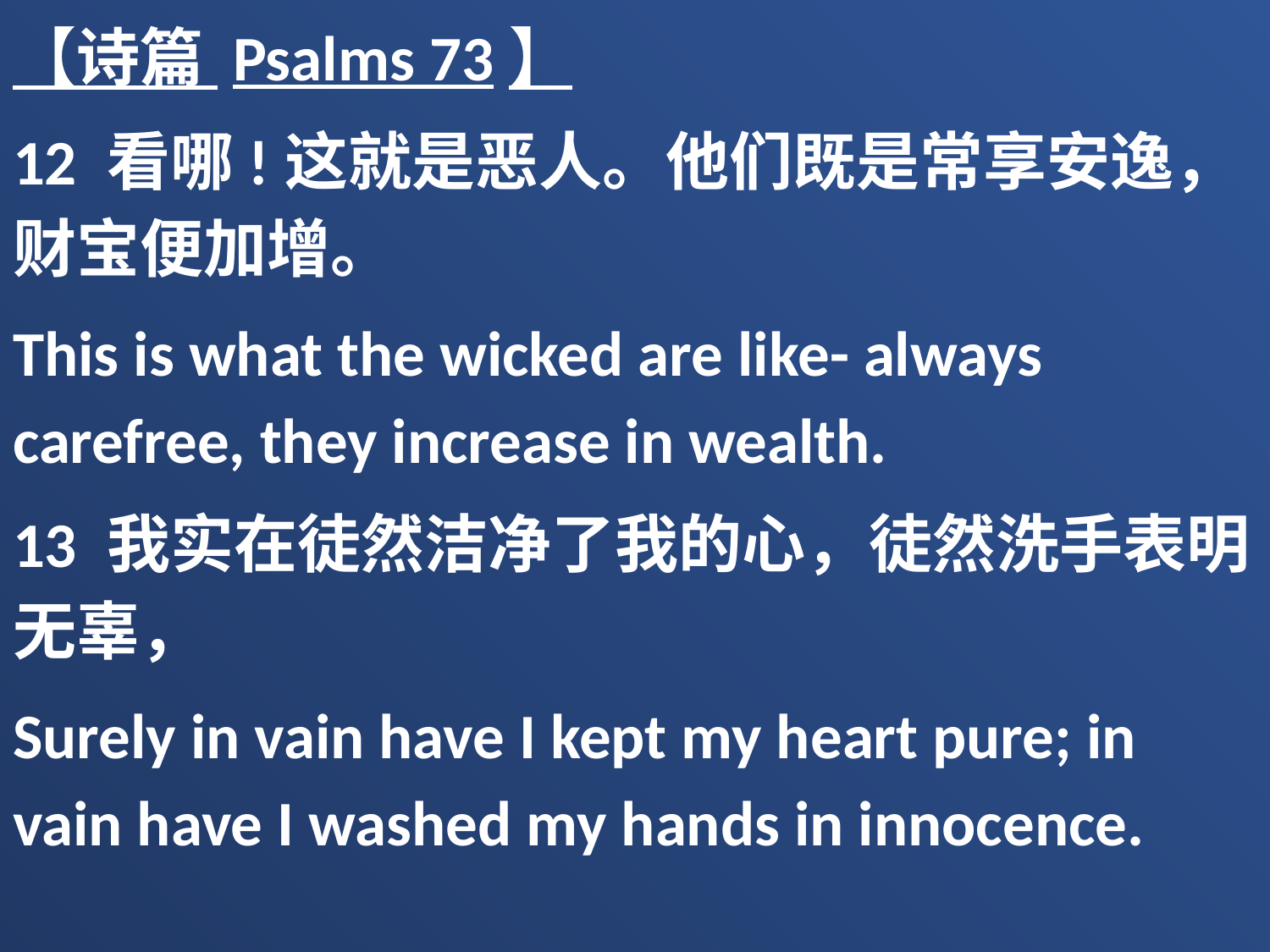

【诗篇 Psalms 73】
12 看哪!这就是恶人。他们既是常享安逸，财宝便加增。
This is what the wicked are like- always carefree, they increase in wealth.
13 我实在徒然洁净了我的心，徒然洗手表明无辜，
Surely in vain have I kept my heart pure; in vain have I washed my hands in innocence.